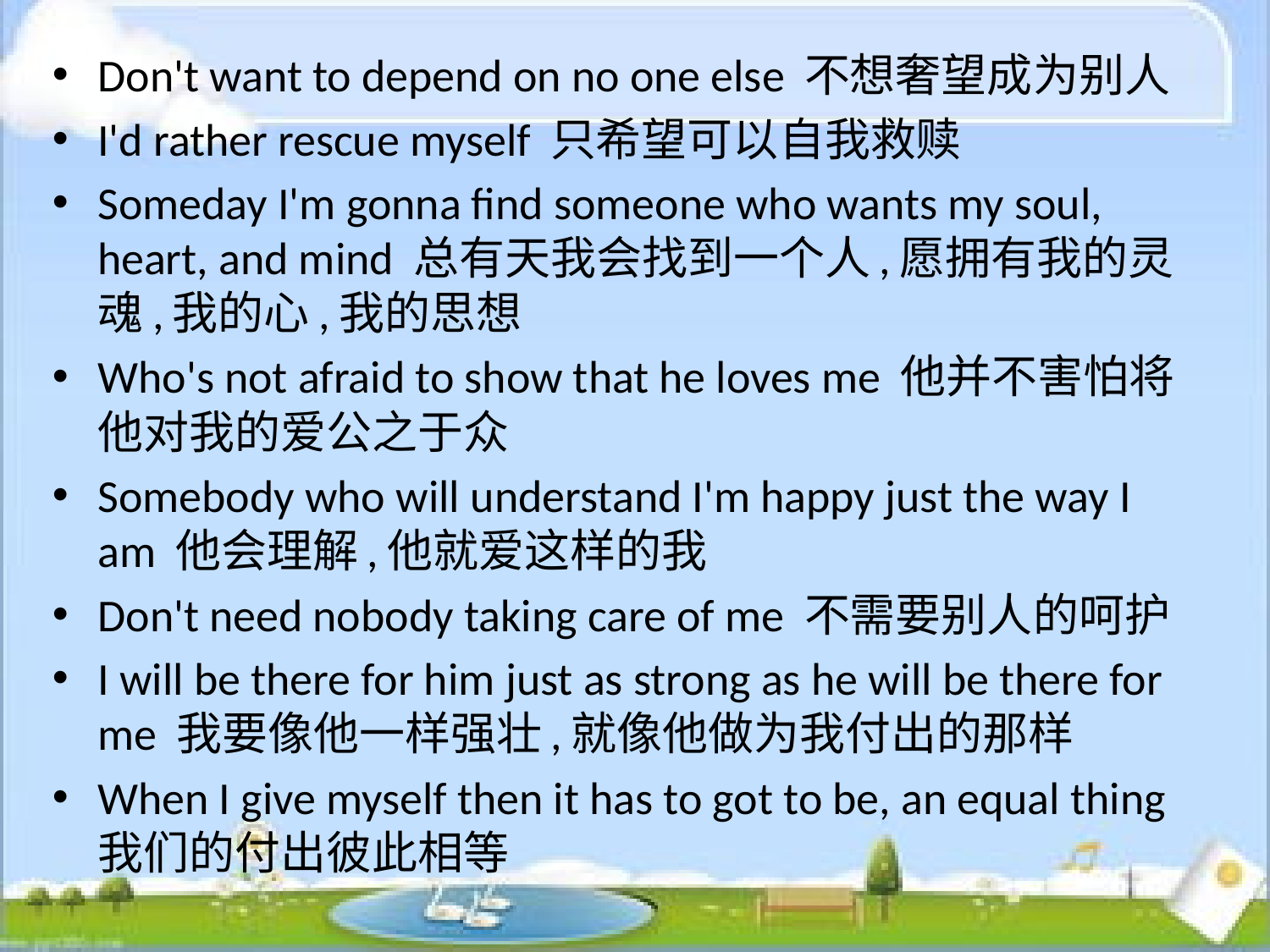

Don't want to depend on no one else 不想奢望成为别人
I'd rather rescue myself 只希望可以自我救赎
Someday I'm gonna find someone who wants my soul, heart, and mind 总有天我会找到一个人,愿拥有我的灵魂,我的心,我的思想
Who's not afraid to show that he loves me 他并不害怕将他对我的爱公之于众
Somebody who will understand I'm happy just the way I am 他会理解,他就爱这样的我
Don't need nobody taking care of me 不需要别人的呵护
I will be there for him just as strong as he will be there for me 我要像他一样强壮,就像他做为我付出的那样
When I give myself then it has to got to be, an equal thing 我们的付出彼此相等